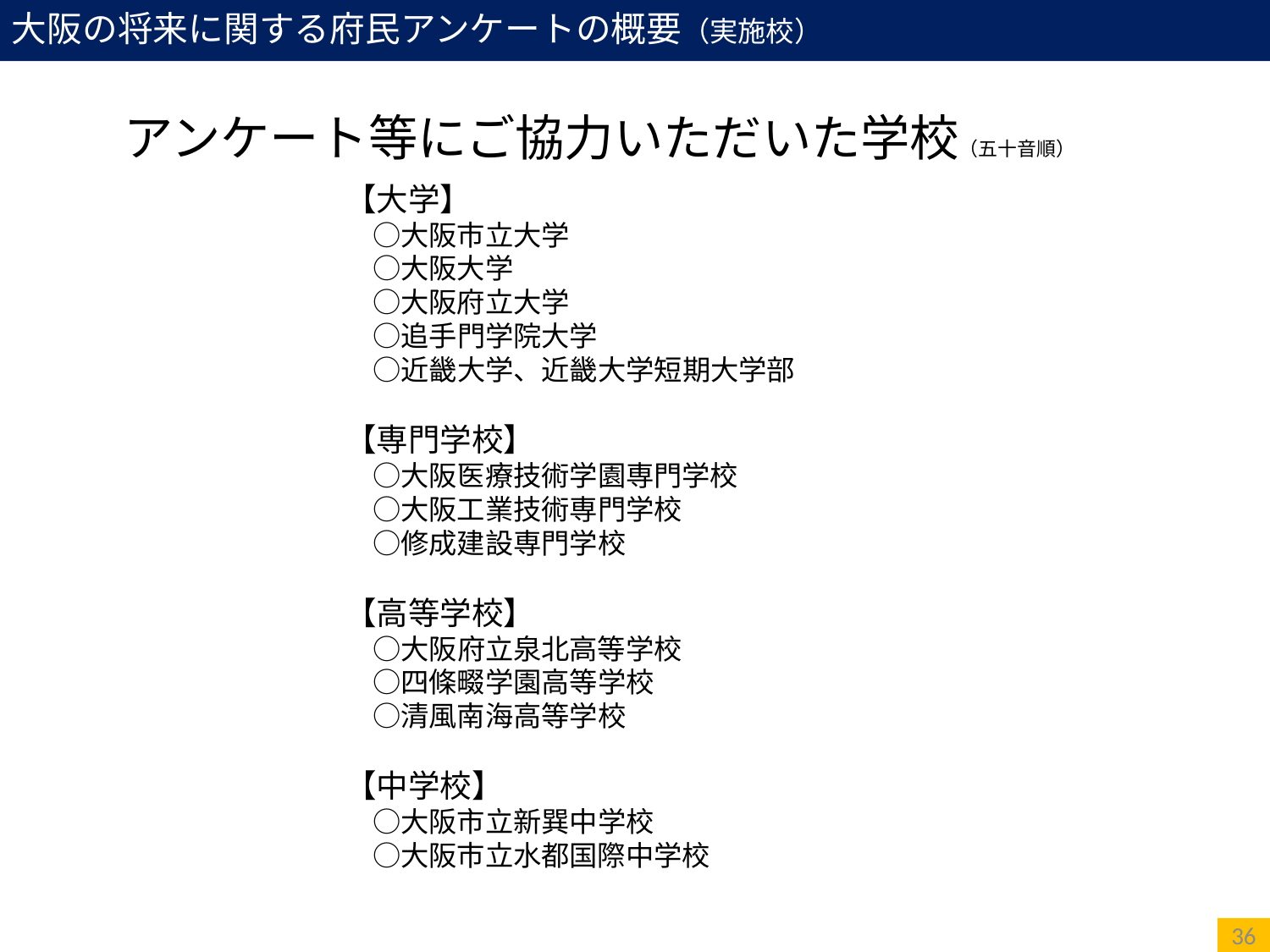

大阪の将来に関する府民アンケートの概要（実施校）
アンケート等にご協力いただいた学校（五十音順）
【大学】
　○大阪市立大学
　○大阪大学
　○大阪府立大学
　○追手門学院大学
　○近畿大学、近畿大学短期大学部

【専門学校】
　○大阪医療技術学園専門学校
　○大阪工業技術専門学校
　○修成建設専門学校

【高等学校】
　○大阪府立泉北高等学校
　○四條畷学園高等学校
　○清風南海高等学校

【中学校】
　○大阪市立新巽中学校
　○大阪市立水都国際中学校
36